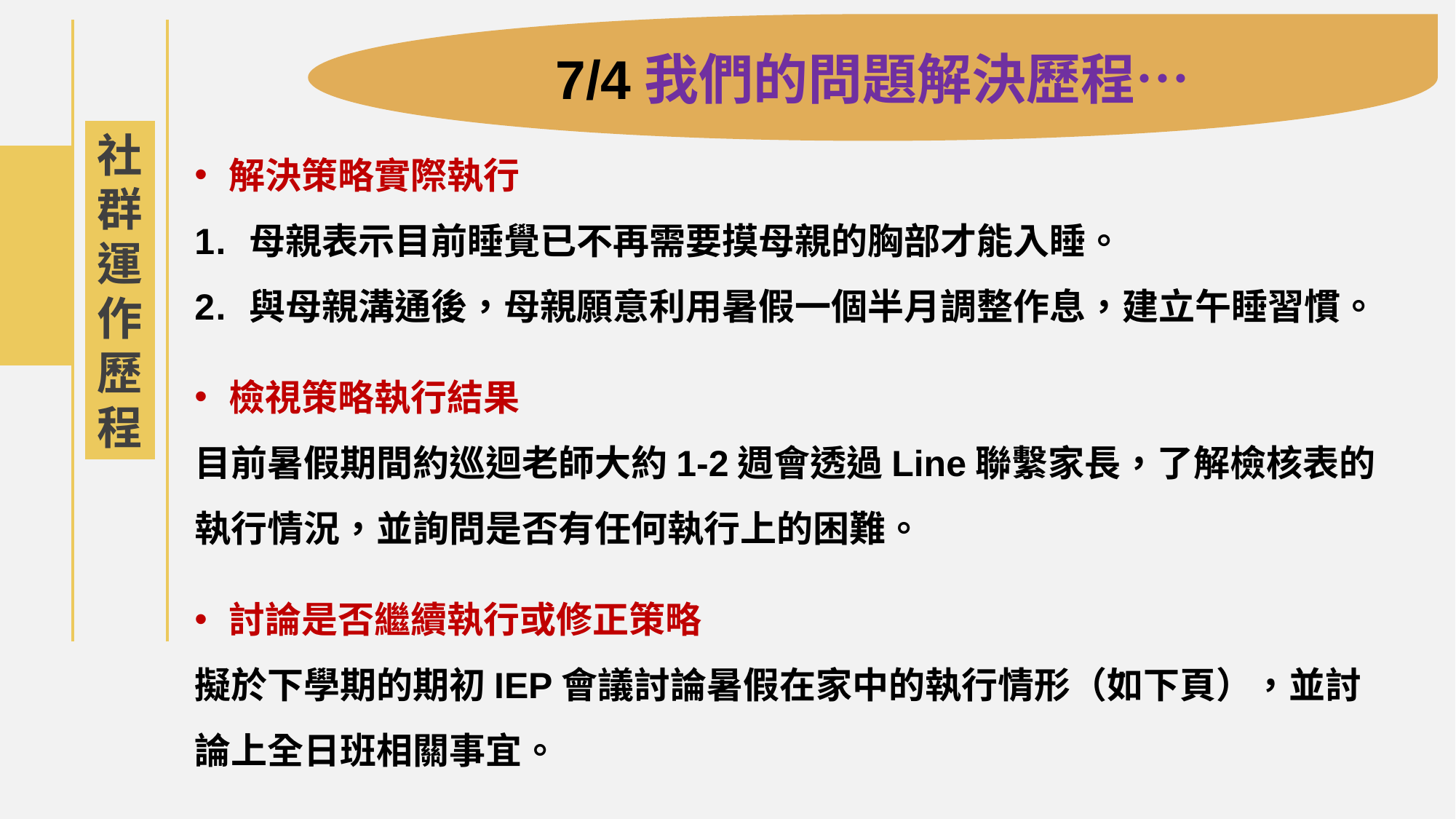

7/4我們的問題解決歷程…
社群運作歷程
解決策略實際執行
母親表示目前睡覺已不再需要摸母親的胸部才能入睡。
與母親溝通後，母親願意利用暑假一個半月調整作息，建立午睡習慣。

檢視策略執行結果
目前暑假期間約巡迴老師大約1-2週會透過Line聯繫家長，了解檢核表的執行情況，並詢問是否有任何執行上的困難。
討論是否繼續執行或修正策略
擬於下學期的期初IEP會議討論暑假在家中的執行情形（如下頁），並討論上全日班相關事宜。